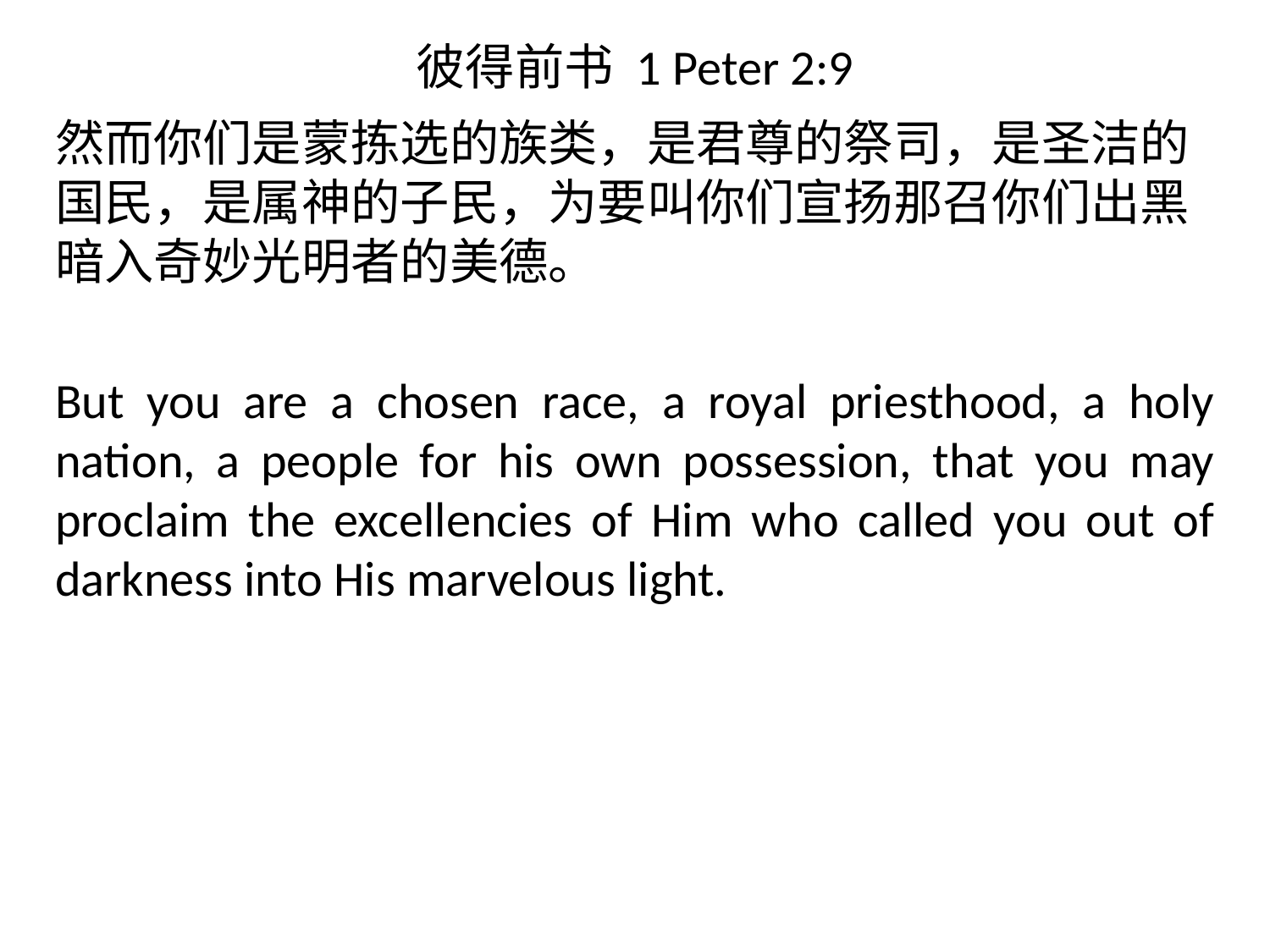

# 彼得前书 1 Peter 2:9
然而你们是蒙拣选的族类，是君尊的祭司，是圣洁的国民，是属神的子民，为要叫你们宣扬那召你们出黑暗入奇妙光明者的美德。

But you are a chosen race, a royal priesthood, a holy nation, a people for his own possession, that you may proclaim the excellencies of Him who called you out of darkness into His marvelous light.